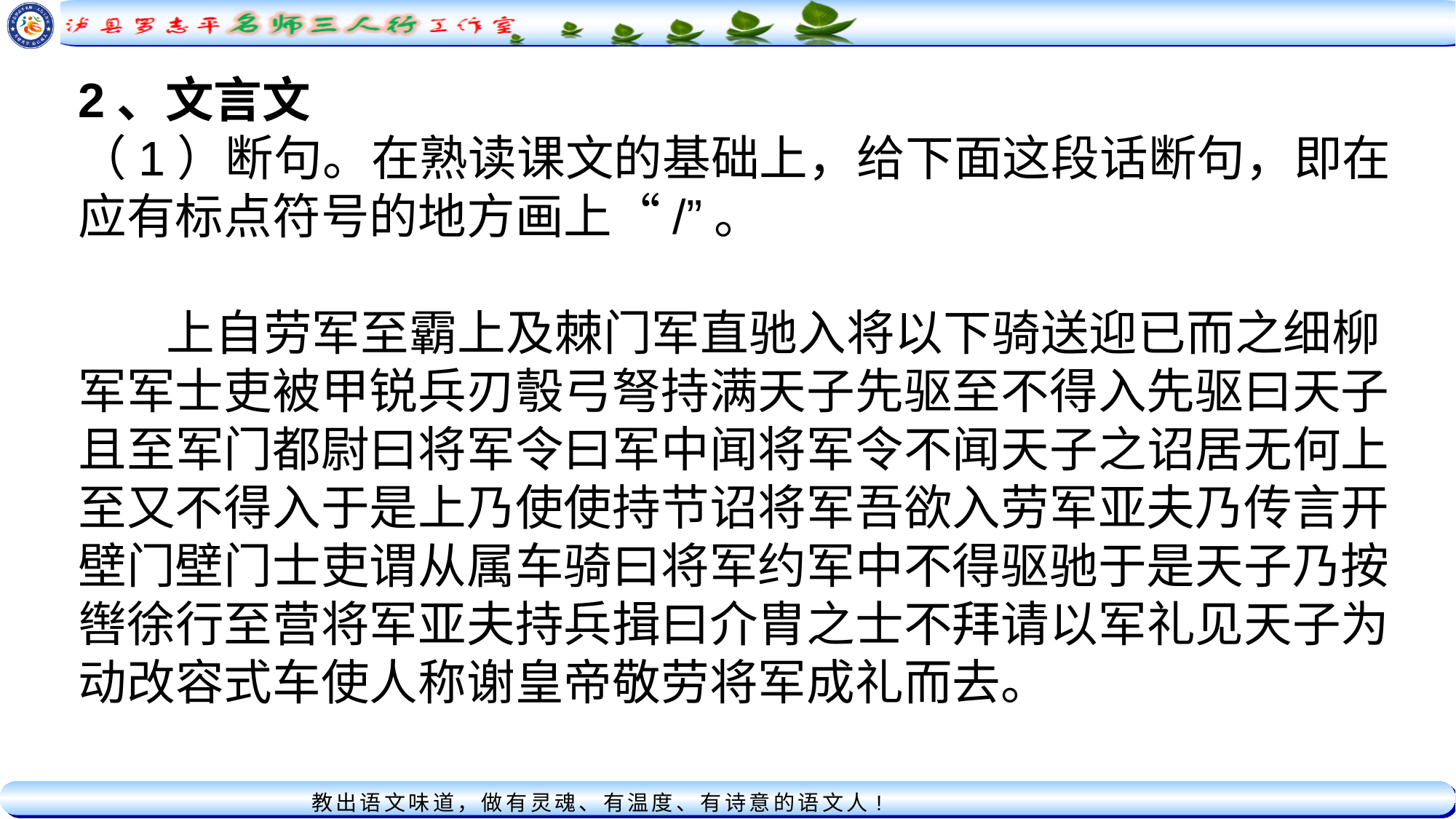

2、文言文
（1）断句。在熟读课文的基础上，给下面这段话断句，即在应有标点符号的地方画上“/”。

       上自劳军至霸上及棘门军直驰入将以下骑送迎已而之细柳军军士吏被甲锐兵刃彀弓弩持满天子先驱至不得入先驱曰天子且至军门都尉曰将军令曰军中闻将军令不闻天子之诏居无何上至又不得入于是上乃使使持节诏将军吾欲入劳军亚夫乃传言开壁门壁门士吏谓从属车骑曰将军约军中不得驱驰于是天子乃按辔徐行至营将军亚夫持兵揖曰介胄之士不拜请以军礼见天子为动改容式车使人称谢皇帝敬劳将军成礼而去。